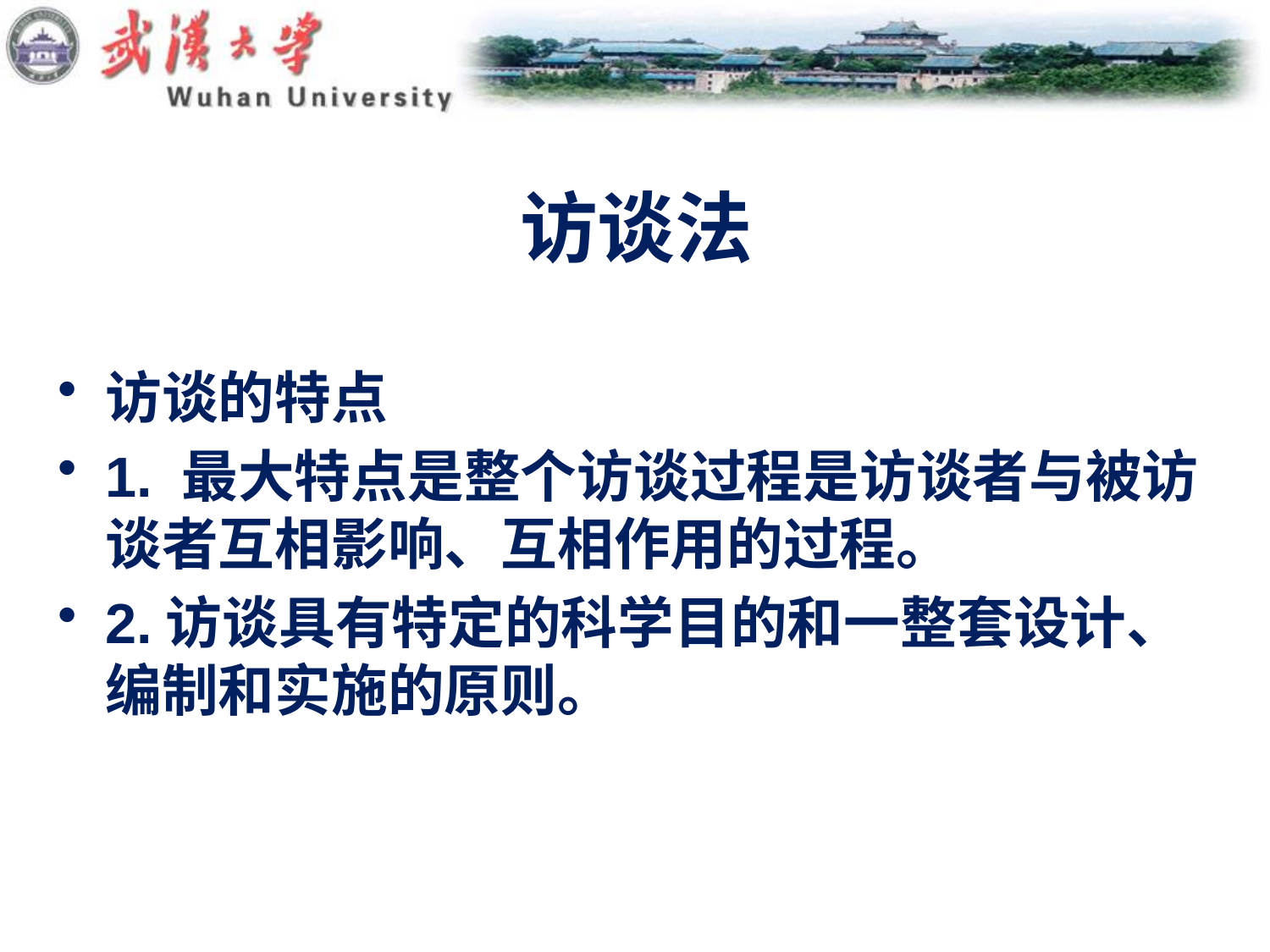

# 访谈法
访谈的特点
1. 最大特点是整个访谈过程是访谈者与被访谈者互相影响、互相作用的过程。
2.访谈具有特定的科学目的和一整套设计、编制和实施的原则。